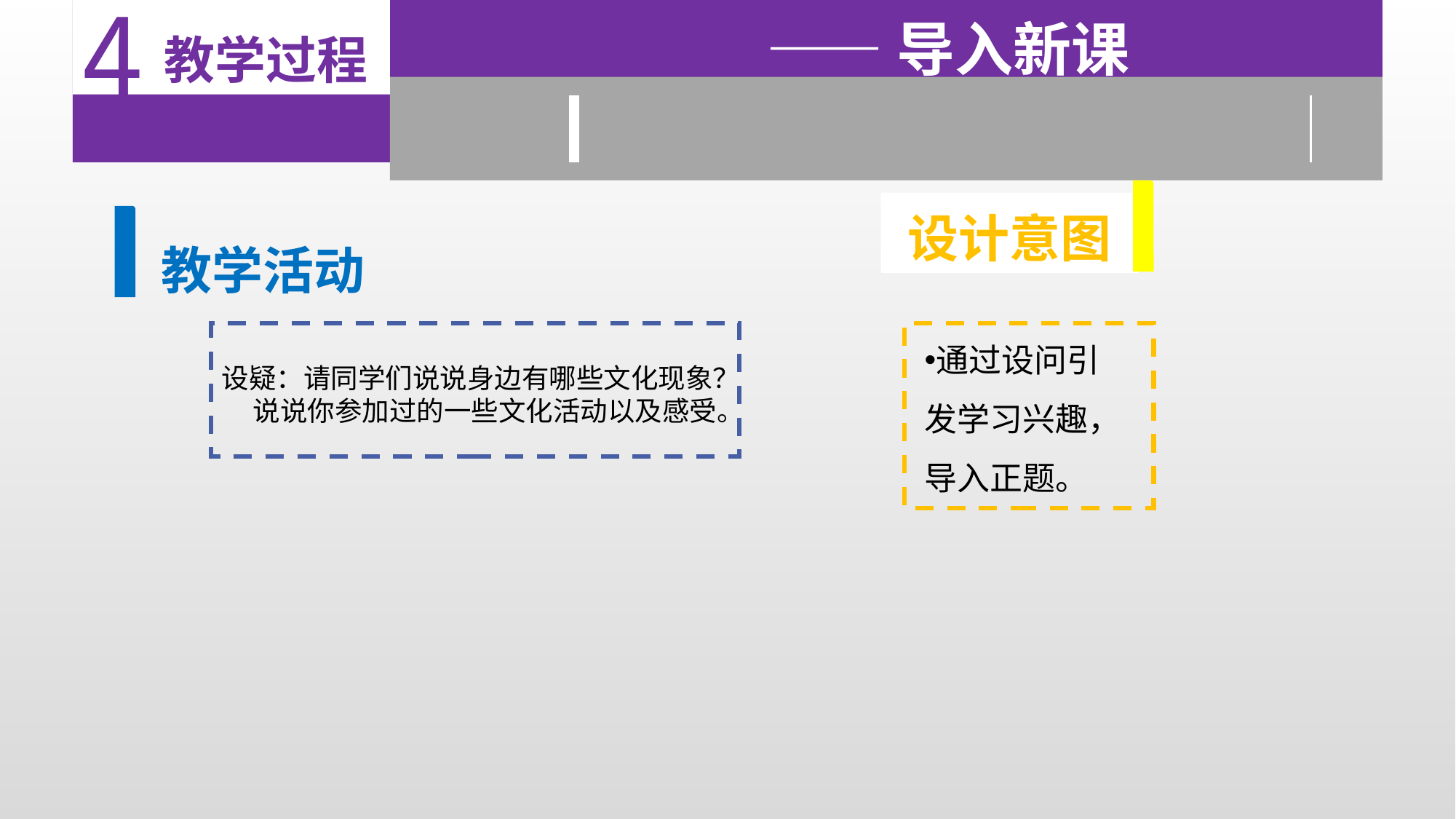

4
     教学过程

——导入新课

设计意图

教学活动
通过设问引发学习兴趣，导入正题。

设疑：请同学们说说身边有哪些文化现象？
    说说你参加过的一些文化活动以及感受。